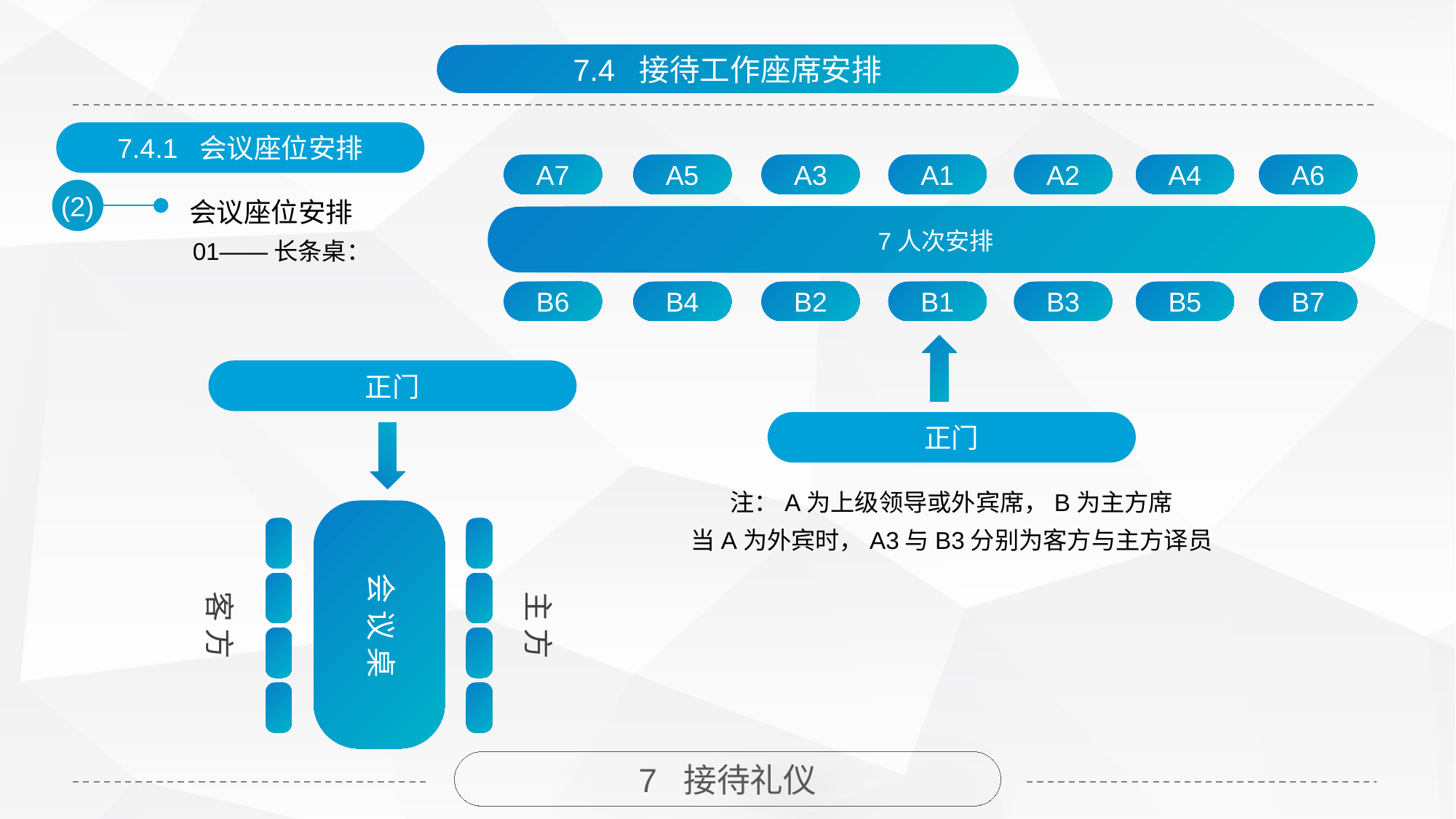

7.4  接待工作座席安排
7.4.1  会议座位安排
A7
A5
A3
A1
A2
A4
A6
(2)
会议座位安排

7人次安排
01——长条桌：
B6
B4
B2
B1
B3
B5
B7

正门
正门

注：A为上级领导或外宾席，B为主方席
当A为外宾时，A3与B3分别为客方与主方译员

客 方
会 议 桌
主 方

7  接待礼仪